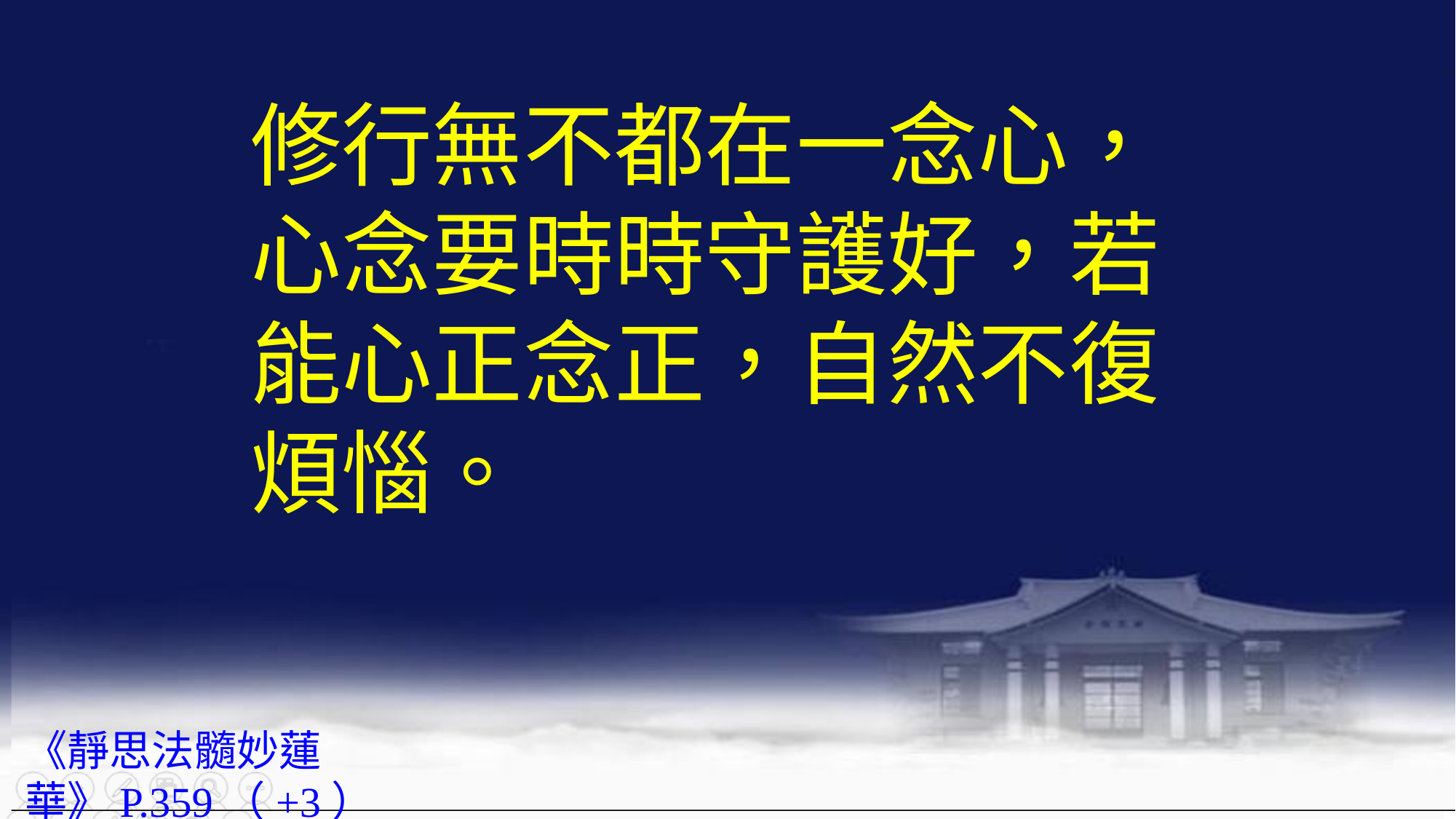

修行無不都在一念心，心念要時時守護好，若能心正念正，自然不復煩惱。
《靜思法髓妙蓮華》P.359（+3）